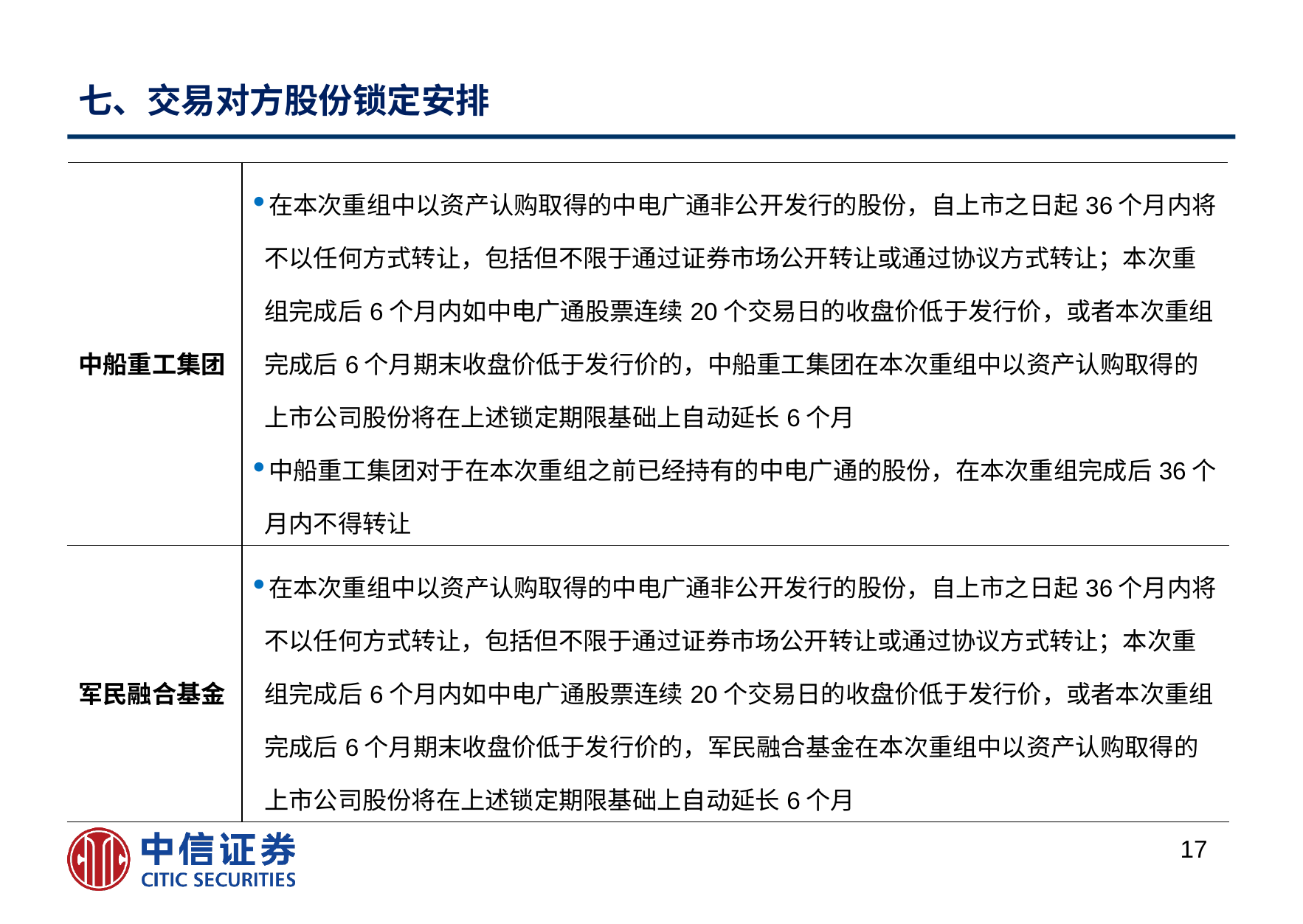

# 七、交易对方股份锁定安排
| 中船重工集团 | 在本次重组中以资产认购取得的中电广通非公开发行的股份，自上市之日起36个月内将不以任何方式转让，包括但不限于通过证券市场公开转让或通过协议方式转让；本次重组完成后6个月内如中电广通股票连续20个交易日的收盘价低于发行价，或者本次重组完成后6个月期末收盘价低于发行价的，中船重工集团在本次重组中以资产认购取得的上市公司股份将在上述锁定期限基础上自动延长6个月 中船重工集团对于在本次重组之前已经持有的中电广通的股份，在本次重组完成后36个月内不得转让 |
| --- | --- |
| 军民融合基金 | 在本次重组中以资产认购取得的中电广通非公开发行的股份，自上市之日起36个月内将不以任何方式转让，包括但不限于通过证券市场公开转让或通过协议方式转让；本次重组完成后6个月内如中电广通股票连续20个交易日的收盘价低于发行价，或者本次重组完成后6个月期末收盘价低于发行价的，军民融合基金在本次重组中以资产认购取得的上市公司股份将在上述锁定期限基础上自动延长6个月 |
17